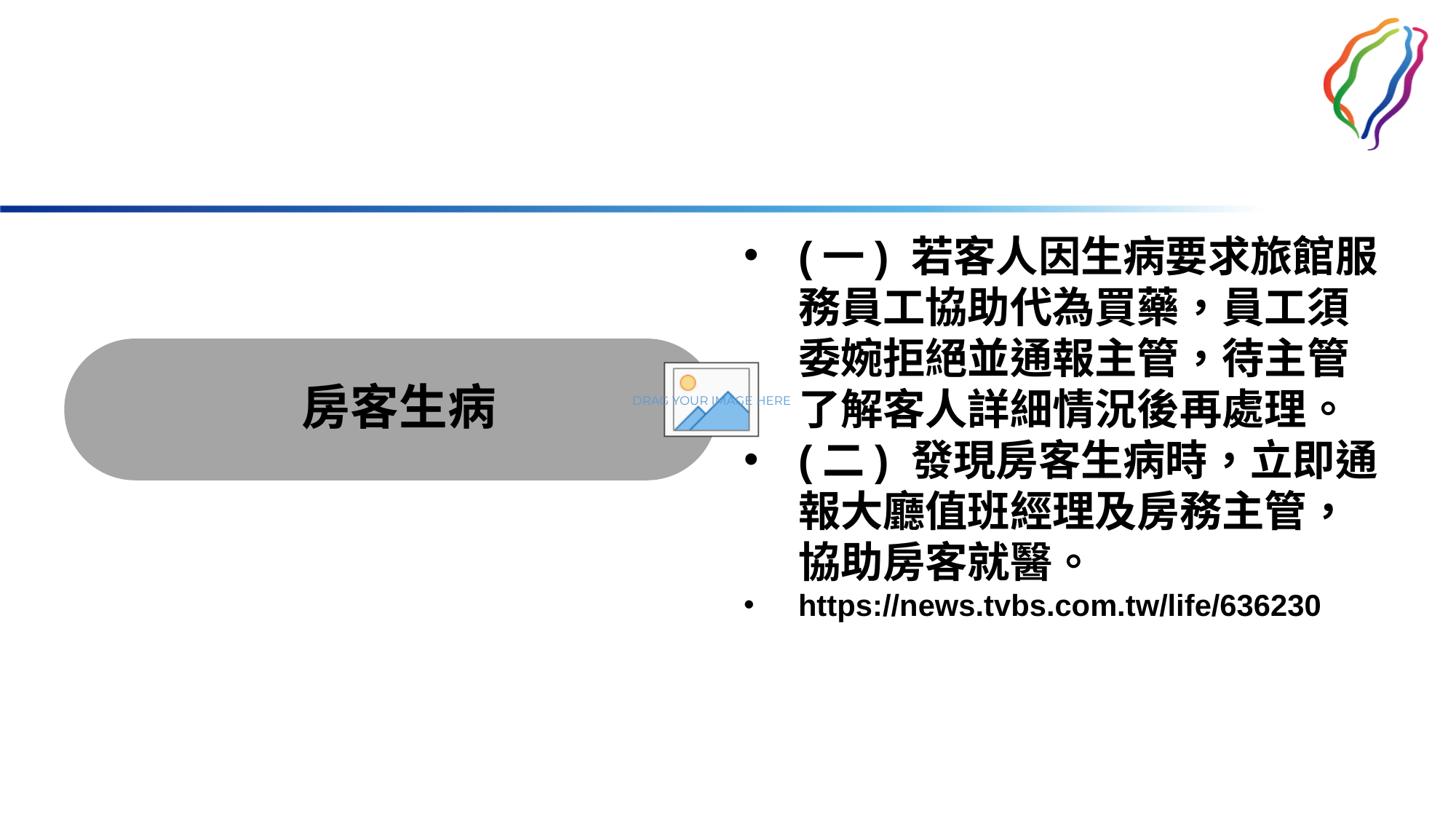

(一) 若客人因生病要求旅館服務員工協助代為買藥，員工須委婉拒絕並通報主管，待主管了解客人詳細情況後再處理。
(二) 發現房客生病時，立即通報大廳值班經理及房務主管，協助房客就醫。
https://news.tvbs.com.tw/life/636230

房客生病